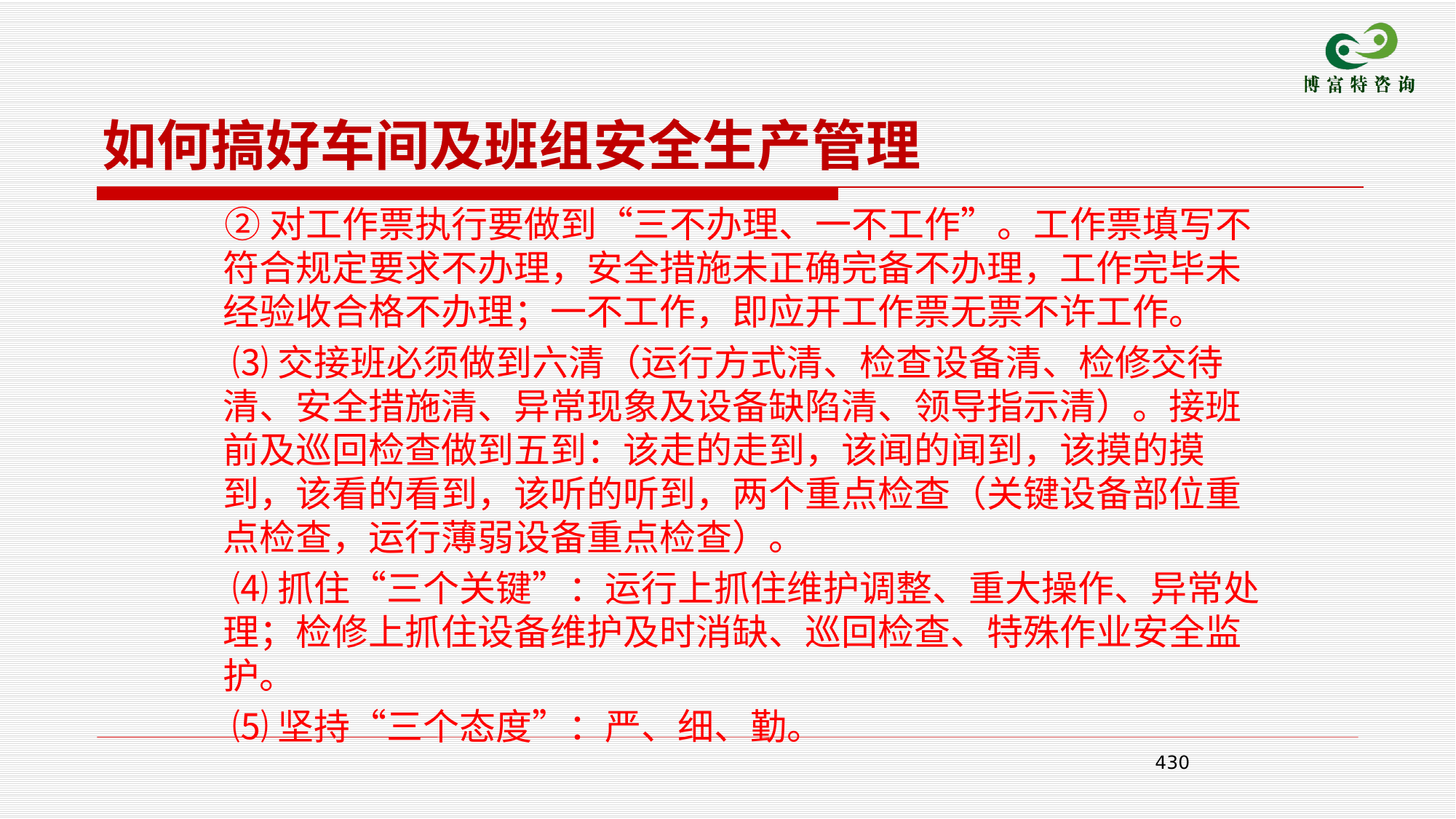

如何搞好车间及班组安全生产管理
       ②对工作票执行要做到“三不办理、一不工作”。工作票填写不符合规定要求不办理，安全措施未正确完备不办理，工作完毕未经验收合格不办理；一不工作，即应开工作票无票不许工作。
        ⑶交接班必须做到六清（运行方式清、检查设备清、检修交待清、安全措施清、异常现象及设备缺陷清、领导指示清）。接班前及巡回检查做到五到：该走的走到，该闻的闻到，该摸的摸到，该看的看到，该听的听到，两个重点检查（关键设备部位重点检查，运行薄弱设备重点检查）。
        ⑷抓住“三个关键”：运行上抓住维护调整、重大操作、异常处理；检修上抓住设备维护及时消缺、巡回检查、特殊作业安全监护。
        ⑸坚持“三个态度”：严、细、勤。

430